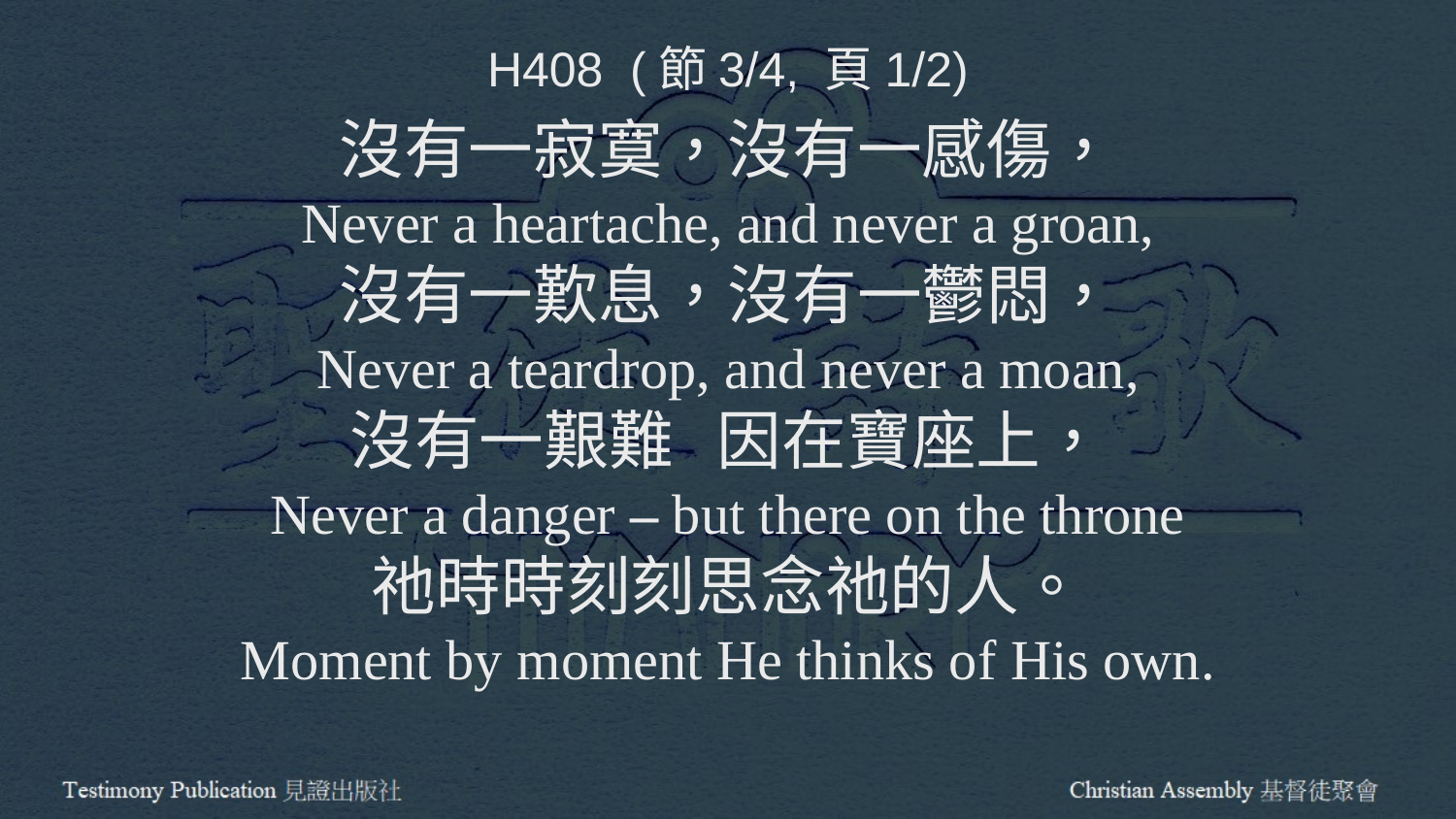

H408  (節3/4, 頁1/2)
沒有一寂寞，沒有一感傷，
Never a heartache, and never a groan,
沒有一歎息，沒有一鬱悶，
Never a teardrop, and never a moan,
沒有一艱難   因在寶座上，
Never a danger – but there on the throne
祂時時刻刻思念祂的人。
Moment by moment He thinks of His own.